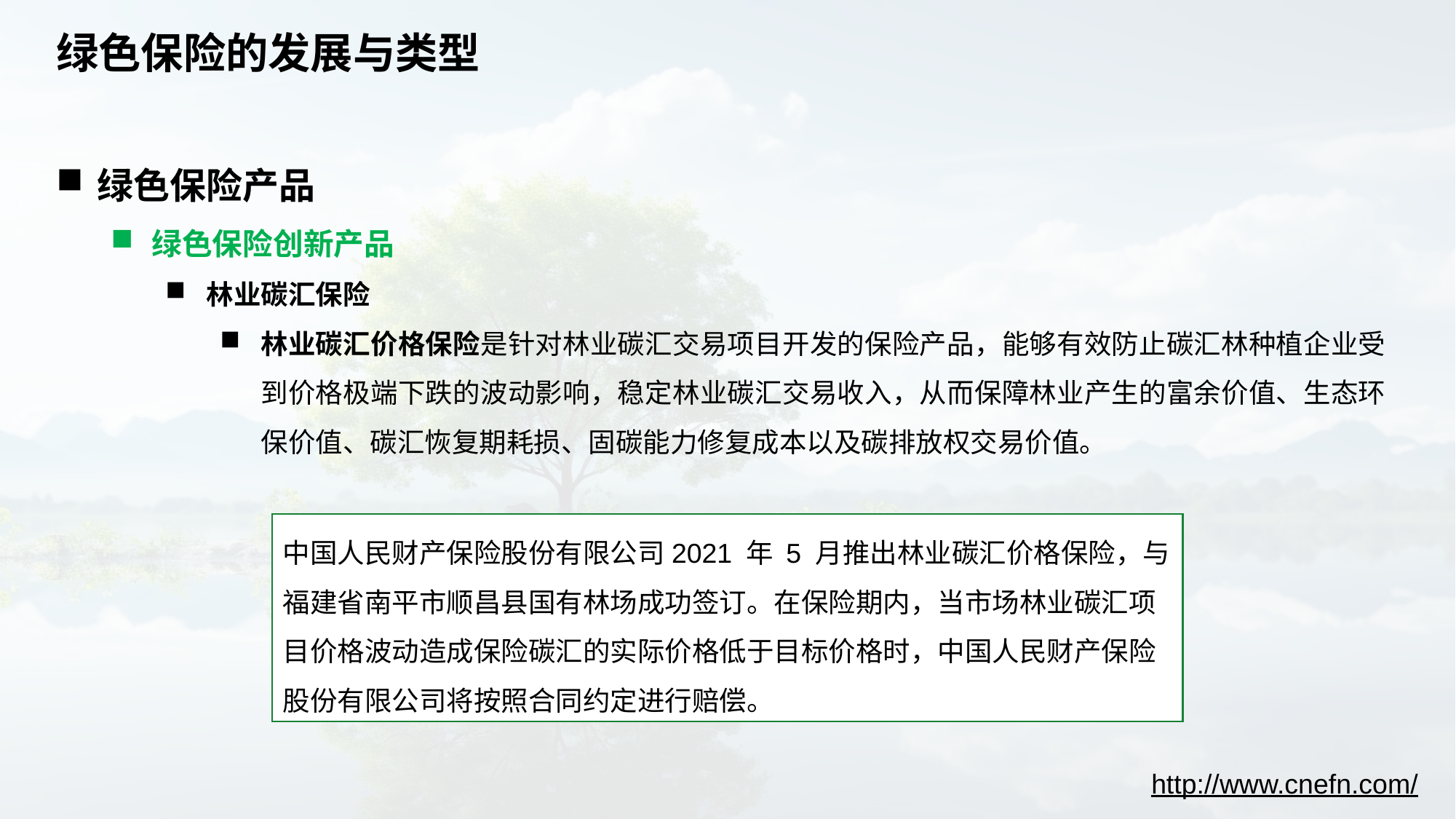

# 绿色保险的发展与类型
绿色保险产品
绿色保险创新产品
林业碳汇保险
林业碳汇价格保险是针对林业碳汇交易项目开发的保险产品，能够有效防止碳汇林种植企业受到价格极端下跌的波动影响，稳定林业碳汇交易收入，从而保障林业产生的富余价值、生态环保价值、碳汇恢复期耗损、固碳能力修复成本以及碳排放权交易价值。
中国人民财产保险股份有限公司2021 年 5 月推出林业碳汇价格保险，与福建省南平市顺昌县国有林场成功签订。在保险期内，当市场林业碳汇项目价格波动造成保险碳汇的实际价格低于目标价格时，中国人民财产保险股份有限公司将按照合同约定进行赔偿。